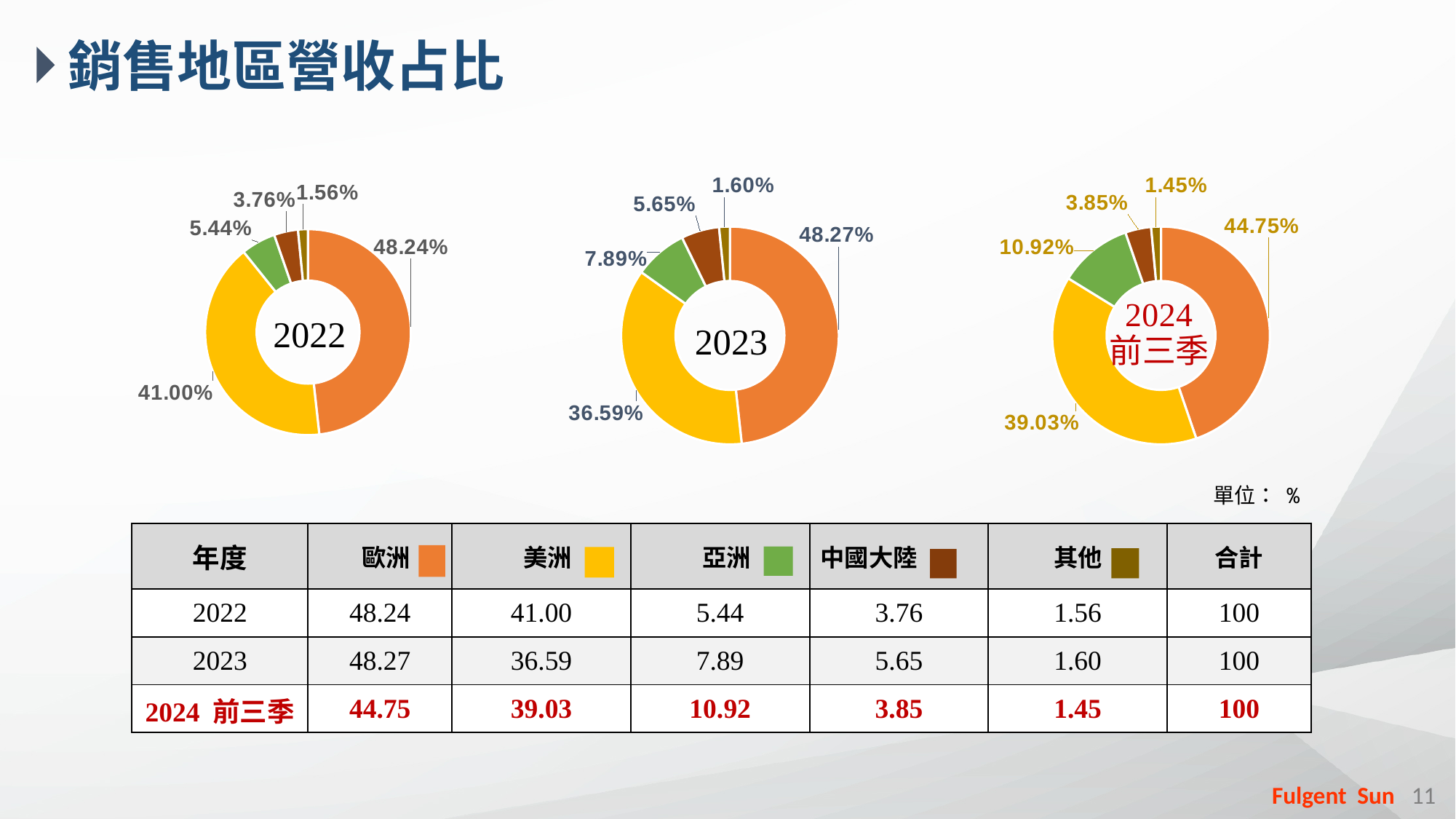

銷售地區營收占比

### Chart: 2022

| Category |
|---|

### Chart: 2022

| Category | 2022 |
|---|---|
| 歐洲 | 48.24 |
| 美洲 | 41.0 |
| 亞洲 | 5.44 |
| 內銷 | 3.76 |
| 其他 | 1.56 |

### Chart: 2023

| Category | 2023 |
|---|---|
| 歐洲 | 48.27 |
| 美洲 | 36.59 |
| 亞洲 | 7.89 |
| 內銷 | 5.65 |
| 其他 | 1.6 |

### Chart: 2024
前三季

| Category | 2024 |
|---|---|
| 歐洲 | 44.75 |
| 美洲 | 39.03 |
| 亞洲 | 10.92 |
| 內銷 | 3.85 |
| 其他 | 1.45 |
單位： %
| 年度 | 歐洲 | 美洲 | 亞洲 | 中國大陸 | 其他 | 合計 |
| --- | --- | --- | --- | --- | --- | --- |
| 2022 | 48.24 | 41.00 | 5.44 | 3.76 | 1.56 | 100 |
| 2023 | 48.27 | 36.59 | 7.89 | 5.65 | 1.60 | 100 |
| 2024 前三季 | 44.75 | 39.03 | 10.92 | 3.85 | 1.45 | 100 |